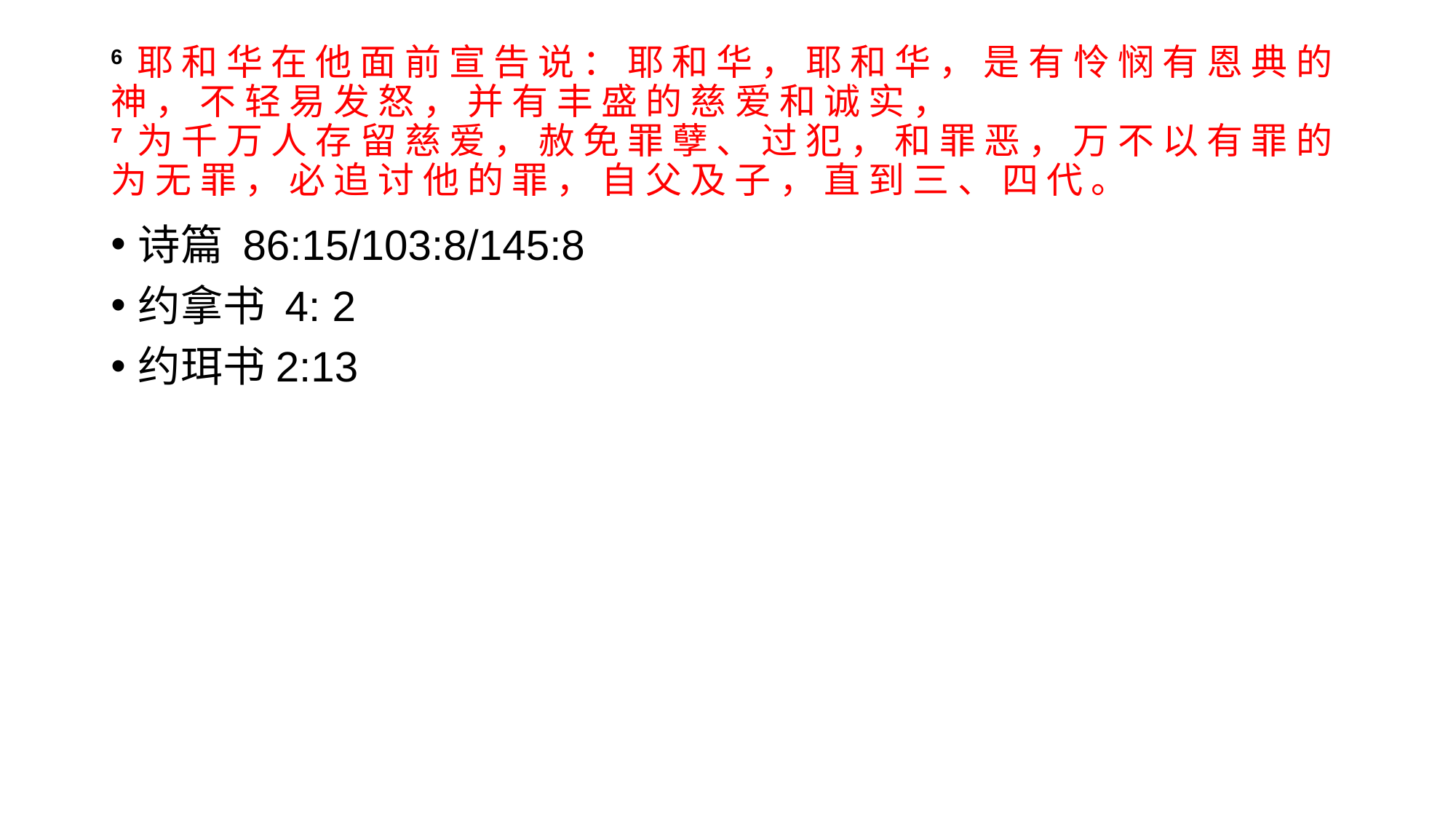

# 6 耶 和 华 在 他 面 前 宣 告 说 ： 耶 和 华 ， 耶 和 华 ， 是 有 怜 悯 有 恩 典 的 神 ， 不 轻 易 发 怒 ， 并 有 丰 盛 的 慈 爱 和 诚 实 ， 7 为 千 万 人 存 留 慈 爱 ， 赦 免 罪 孽 、 过 犯 ， 和 罪 恶 ， 万 不 以 有 罪 的 为 无 罪 ， 必 追 讨 他 的 罪 ， 自 父 及 子 ， 直 到 三 、 四 代 。
诗篇 86:15/103:8/145:8
约拿书 4: 2
约珥书2:13